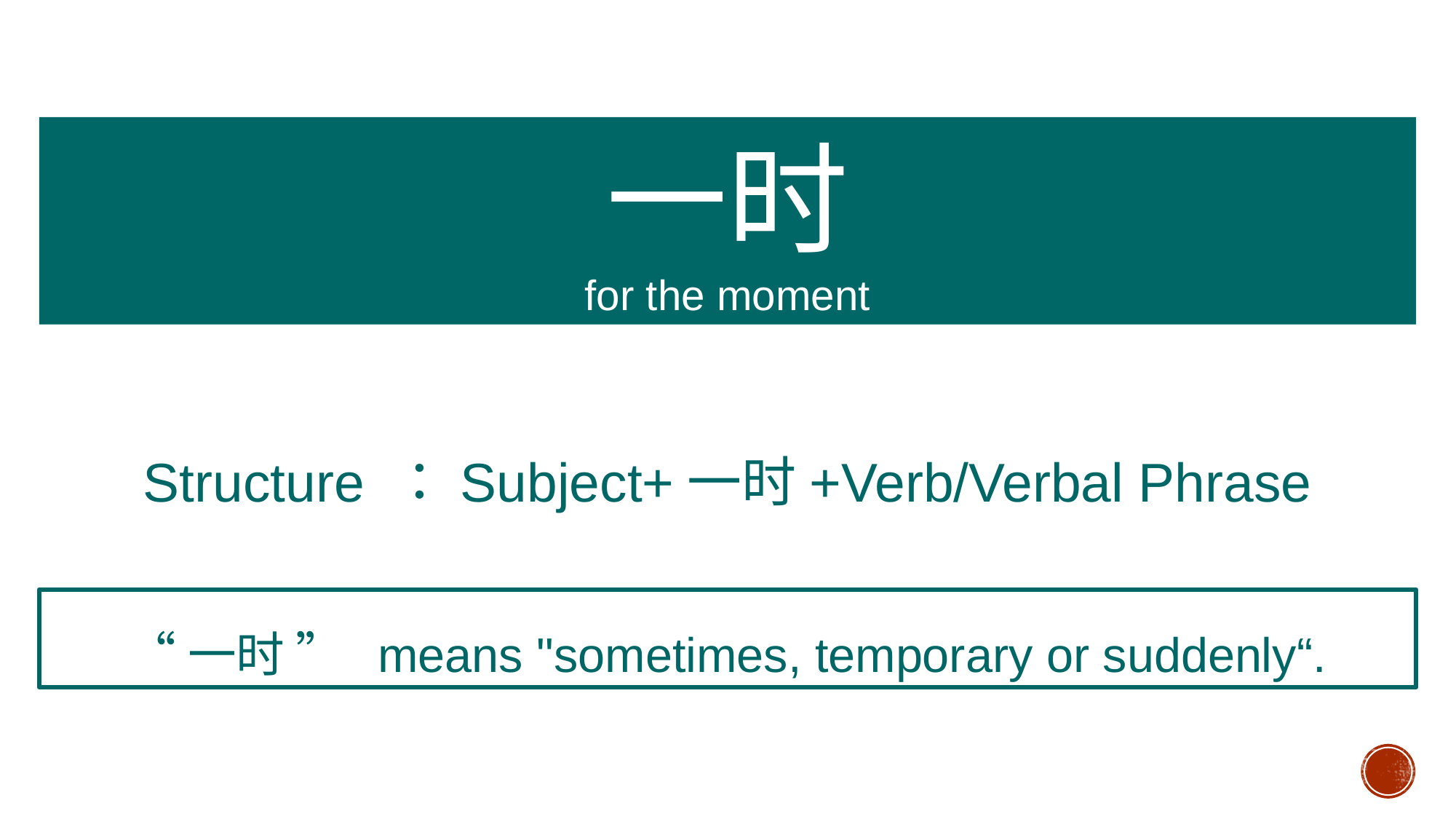

一时
for the moment
Structure ：Subject+一时+Verb/Verbal Phrase
“一时 ”  means "sometimes, temporary or suddenly“.